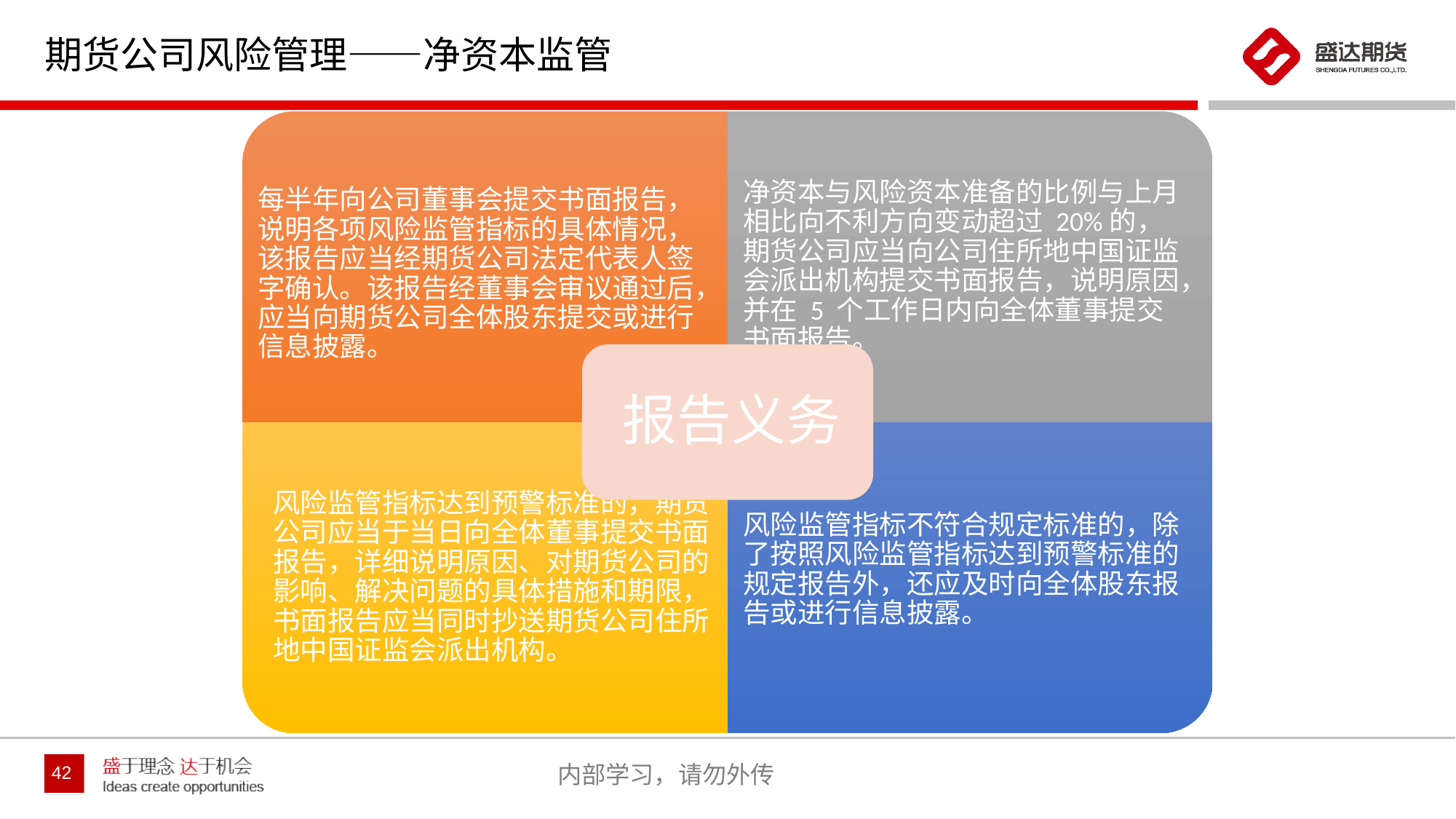

# 期货公司风险管理——净资本监管
每半年向公司董事会提交书面报告，说明各项风险监管指标的具体情况，该报告应当经期货公司法定代表人签字确认。该报告经董事会审议通过后，应当向期货公司全体股东提交或进行信息披露。
净资本与风险资本准备的比例与上月相比向不利方向变动超过 20%的，期货公司应当向公司住所地中国证监会派出机构提交书面报告，说明原因，并在 5 个工作日内向全体董事提交书面报告。
风险监管指标达到预警标准的，期货公司应当于当日向全体董事提交书面报告，详细说明原因、对期货公司的影响、解决问题的具体措施和期限，书面报告应当同时抄送期货公司住所地中国证监会派出机构。
风险监管指标不符合规定标准的，除了按照风险监管指标达到预警标准的规定报告外，还应及时向全体股东报告或进行信息披露。
报告义务